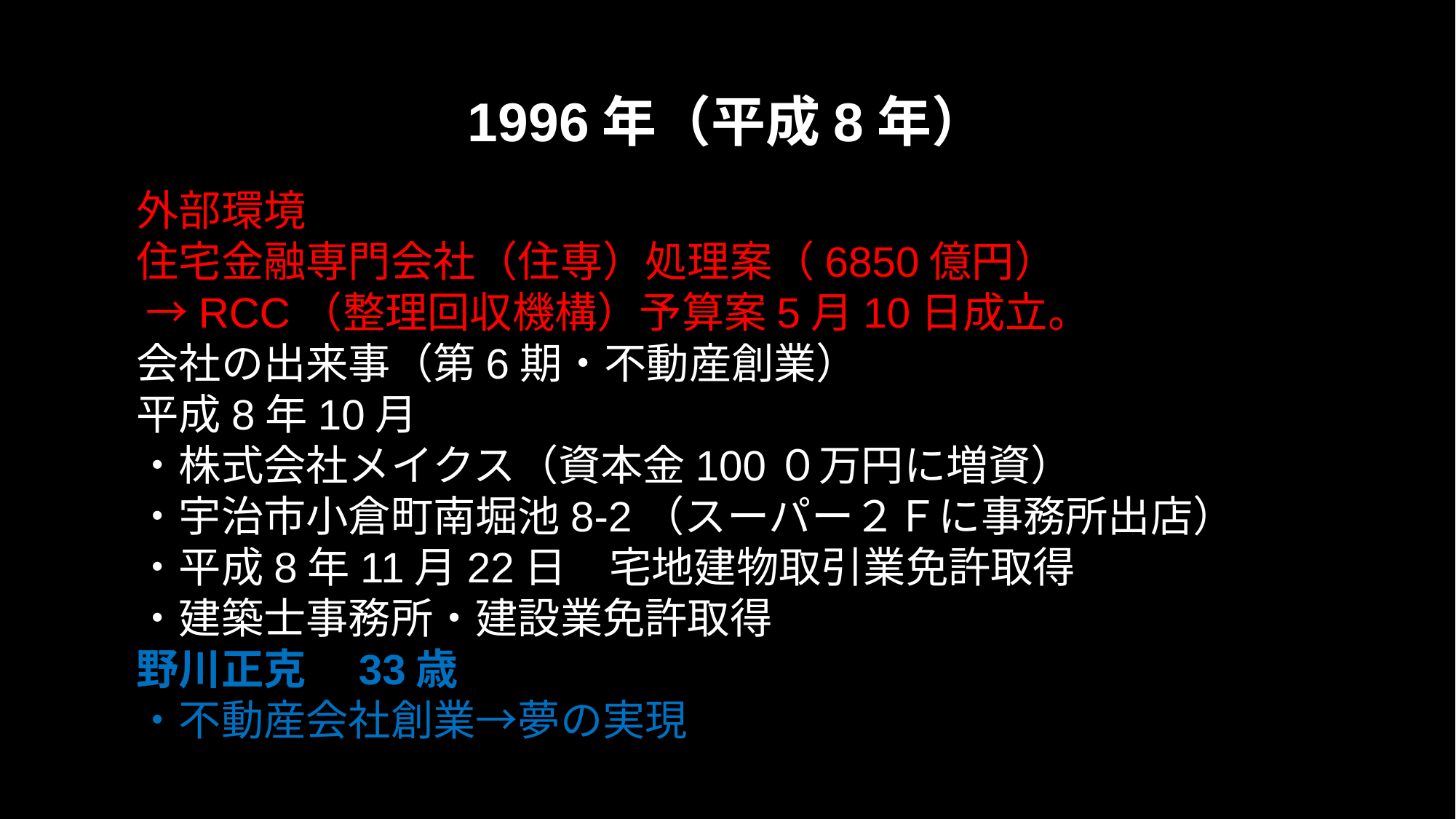

# 1996年（平成8年）
外部環境
住宅金融専門会社（住専）処理案（6850億円）
 →RCC（整理回収機構）予算案5月10日成立。
会社の出来事（第6期・不動産創業）
平成8年10月
・株式会社メイクス（資本金100０万円に増資）
・宇治市小倉町南堀池8-2（スーパー２Ｆに事務所出店）
・平成8年11月22日　宅地建物取引業免許取得
・建築士事務所・建設業免許取得
野川正克　33歳
・不動産会社創業→夢の実現